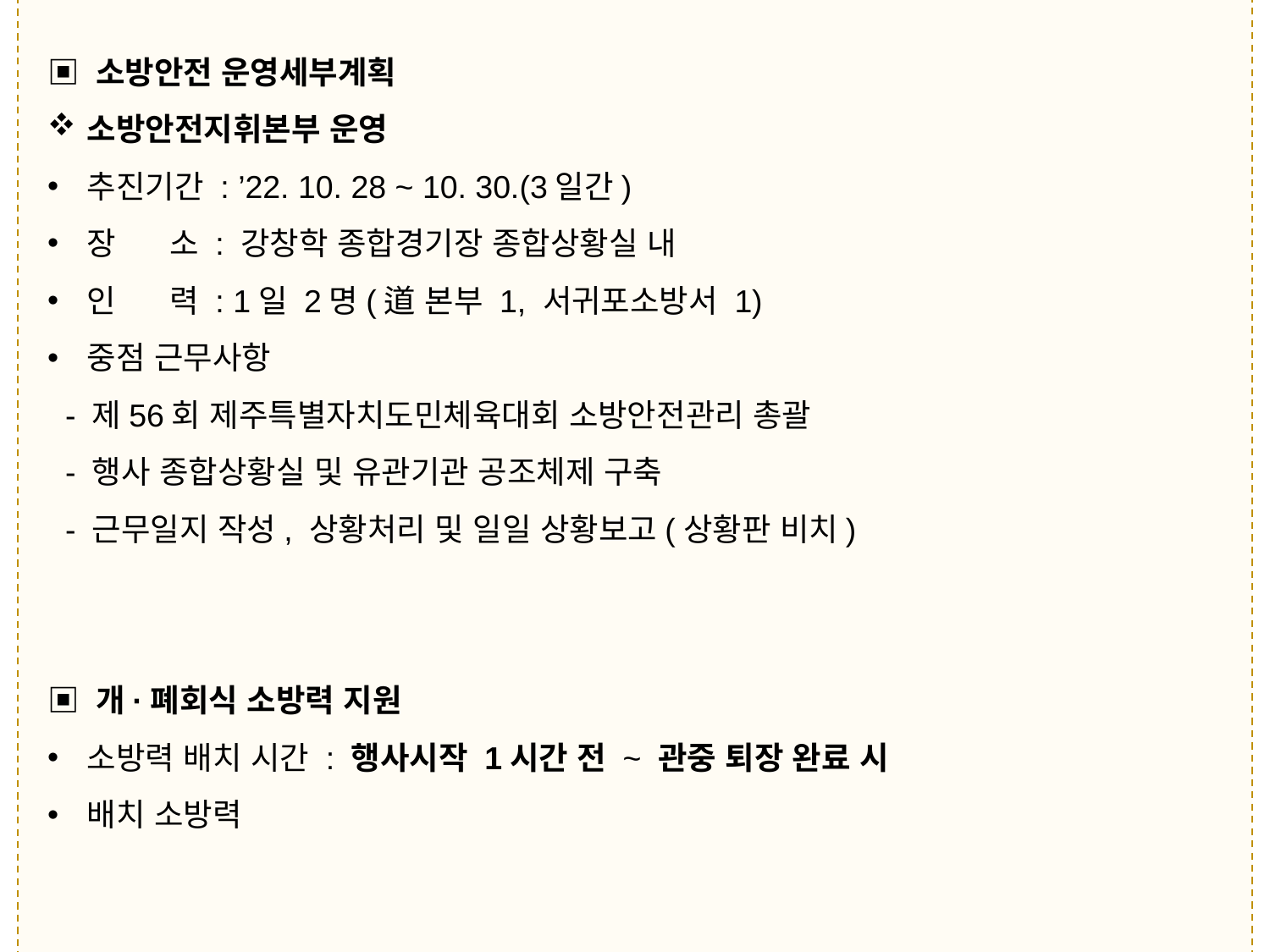

▣ 소방안전 운영세부계획
소방안전지휘본부 운영
추진기간 : ’22. 10. 28 ~ 10. 30.(3일간)
장      소 : 강창학 종합경기장 종합상황실 내
인      력 : 1일 2명(道 본부 1, 서귀포소방서 1)
중점 근무사항
  - 제56회 제주특별자치도민체육대회 소방안전관리 총괄
  - 행사 종합상황실 및 유관기관 공조체제 구축
  - 근무일지 작성, 상황처리 및 일일 상황보고(상황판 비치)

▣ 개·폐회식 소방력 지원
소방력 배치 시간 : 행사시작 1시간 전 ~ 관중 퇴장 완료 시
배치 소방력